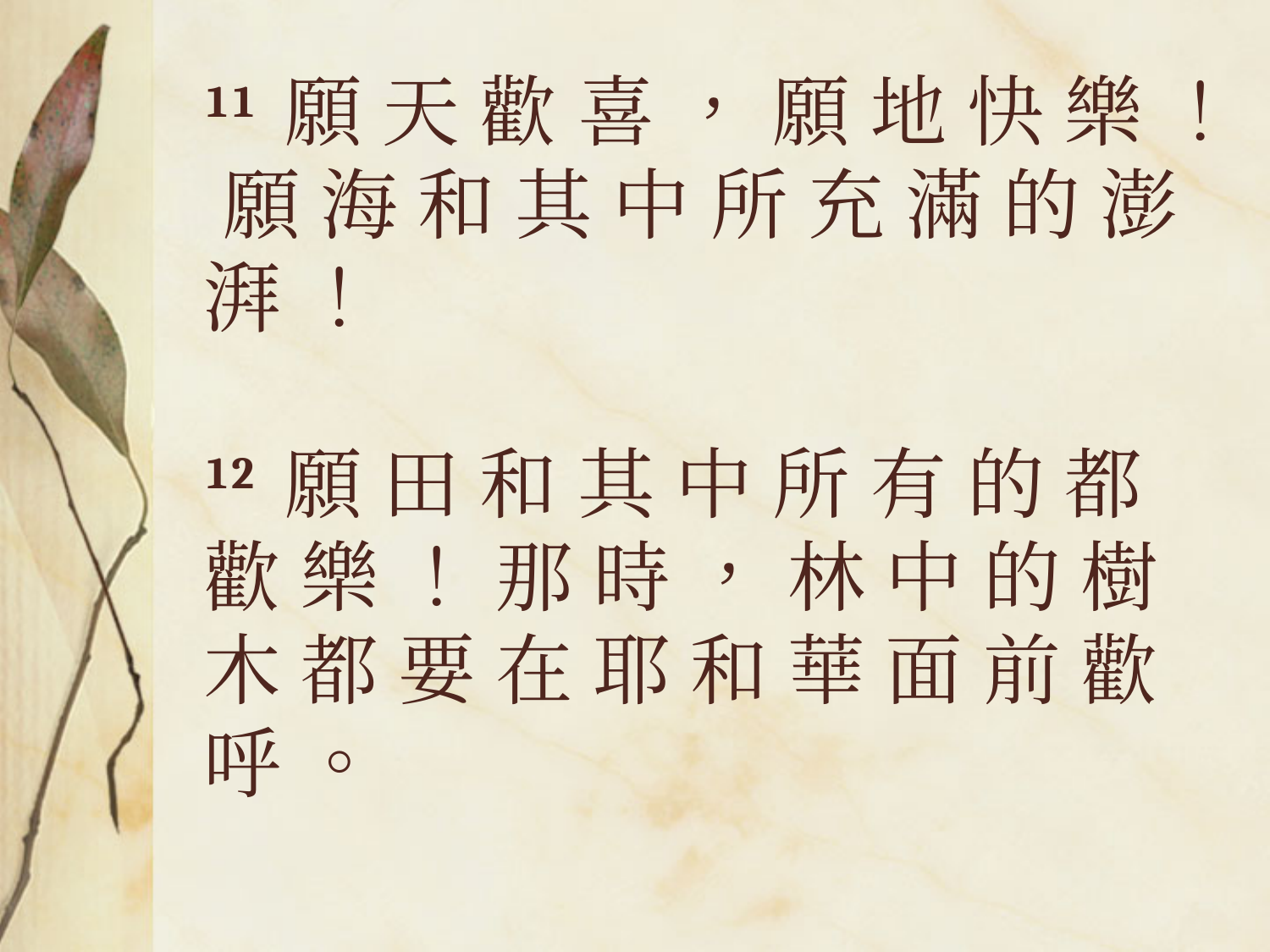

# 11 願 天 歡 喜 ， 願 地 快 樂 ！ 願 海 和 其 中 所 充 滿 的 澎 湃 ！ 12 願 田 和 其 中 所 有 的 都 歡 樂 ！ 那 時 ， 林 中 的 樹 木 都 要 在 耶 和 華 面 前 歡 呼 。